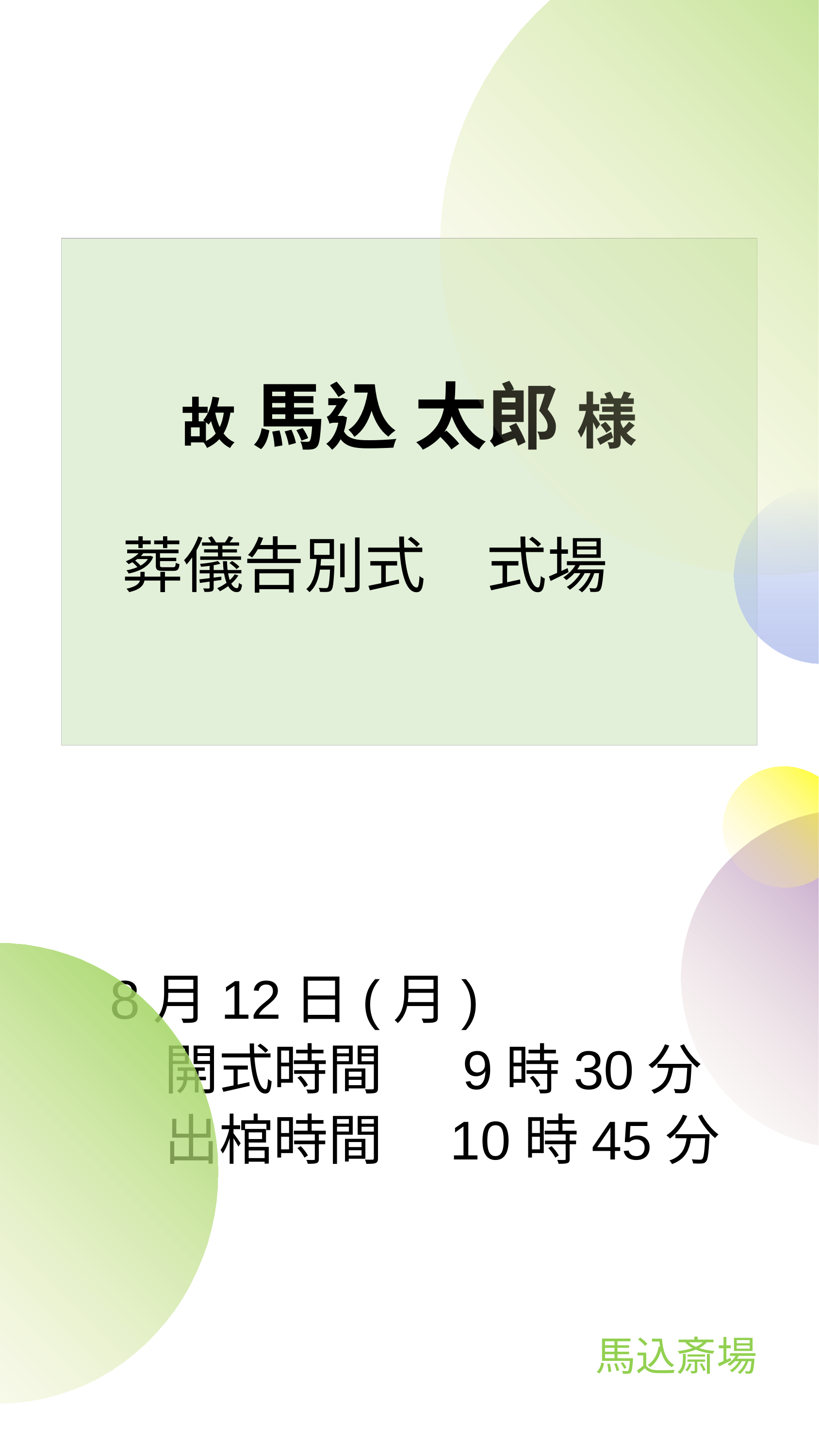

# 故 馬込 太郎 様 葬儀告別式　式場

8月12日(月)
　開式時間　 9時30分
　出棺時間　10時45分

馬込斎場